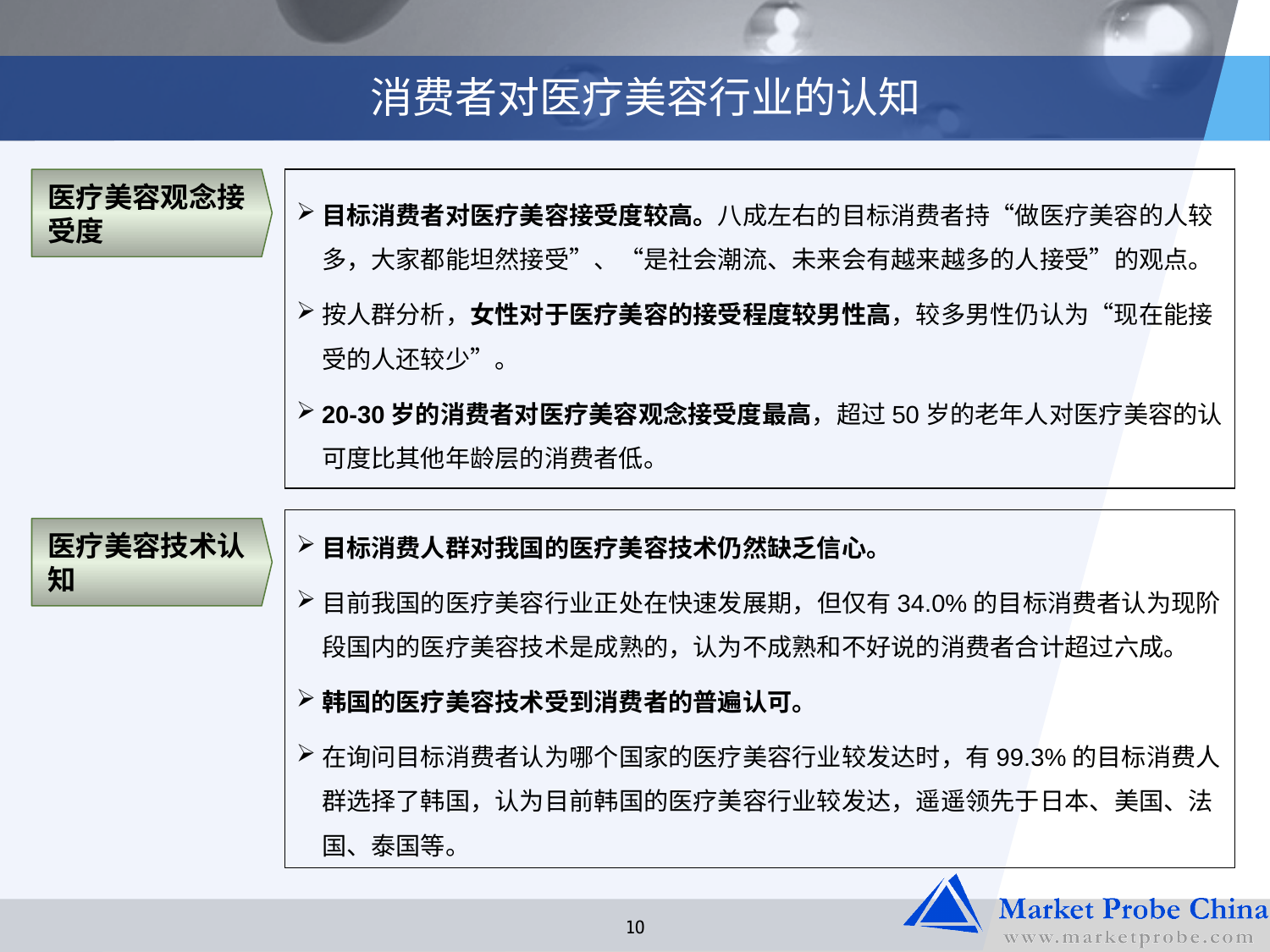

# 消费者对医疗美容行业的认知
医疗美容观念接受度
目标消费者对医疗美容接受度较高。八成左右的目标消费者持“做医疗美容的人较多，大家都能坦然接受”、“是社会潮流、未来会有越来越多的人接受”的观点。
按人群分析，女性对于医疗美容的接受程度较男性高，较多男性仍认为“现在能接受的人还较少”。
20-30岁的消费者对医疗美容观念接受度最高，超过50岁的老年人对医疗美容的认可度比其他年龄层的消费者低。
目标消费人群对我国的医疗美容技术仍然缺乏信心。
目前我国的医疗美容行业正处在快速发展期，但仅有34.0%的目标消费者认为现阶段国内的医疗美容技术是成熟的，认为不成熟和不好说的消费者合计超过六成。
韩国的医疗美容技术受到消费者的普遍认可。
在询问目标消费者认为哪个国家的医疗美容行业较发达时，有99.3%的目标消费人群选择了韩国，认为目前韩国的医疗美容行业较发达，遥遥领先于日本、美国、法国、泰国等。
医疗美容技术认知
10